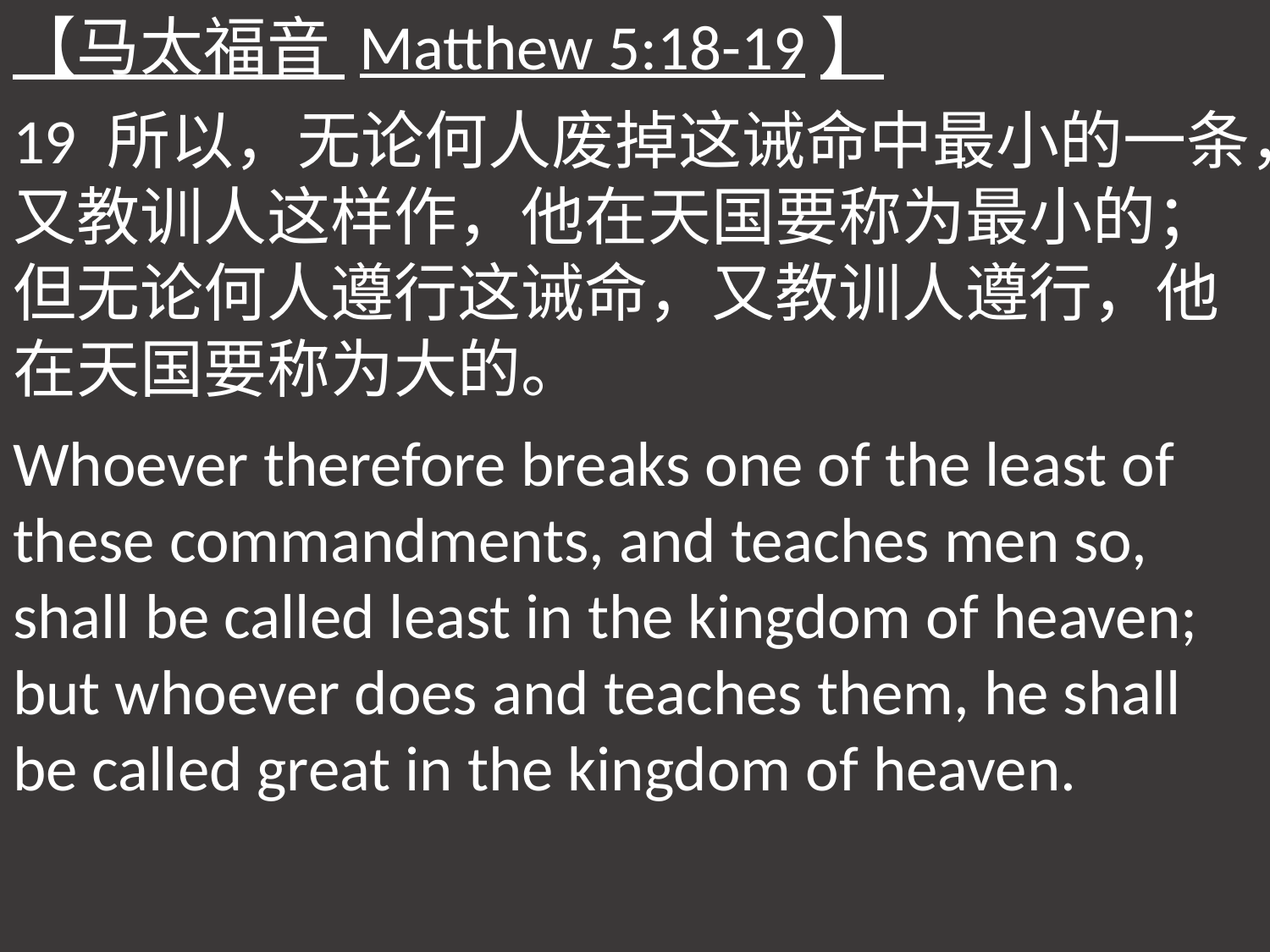

【马太福音 Matthew 5:18-19】
19 所以，无论何人废掉这诫命中最小的一条，又教训人这样作，他在天国要称为最小的；但无论何人遵行这诫命，又教训人遵行，他在天国要称为大的。
Whoever therefore breaks one of the least of these commandments, and teaches men so, shall be called least in the kingdom of heaven; but whoever does and teaches them, he shall be called great in the kingdom of heaven.